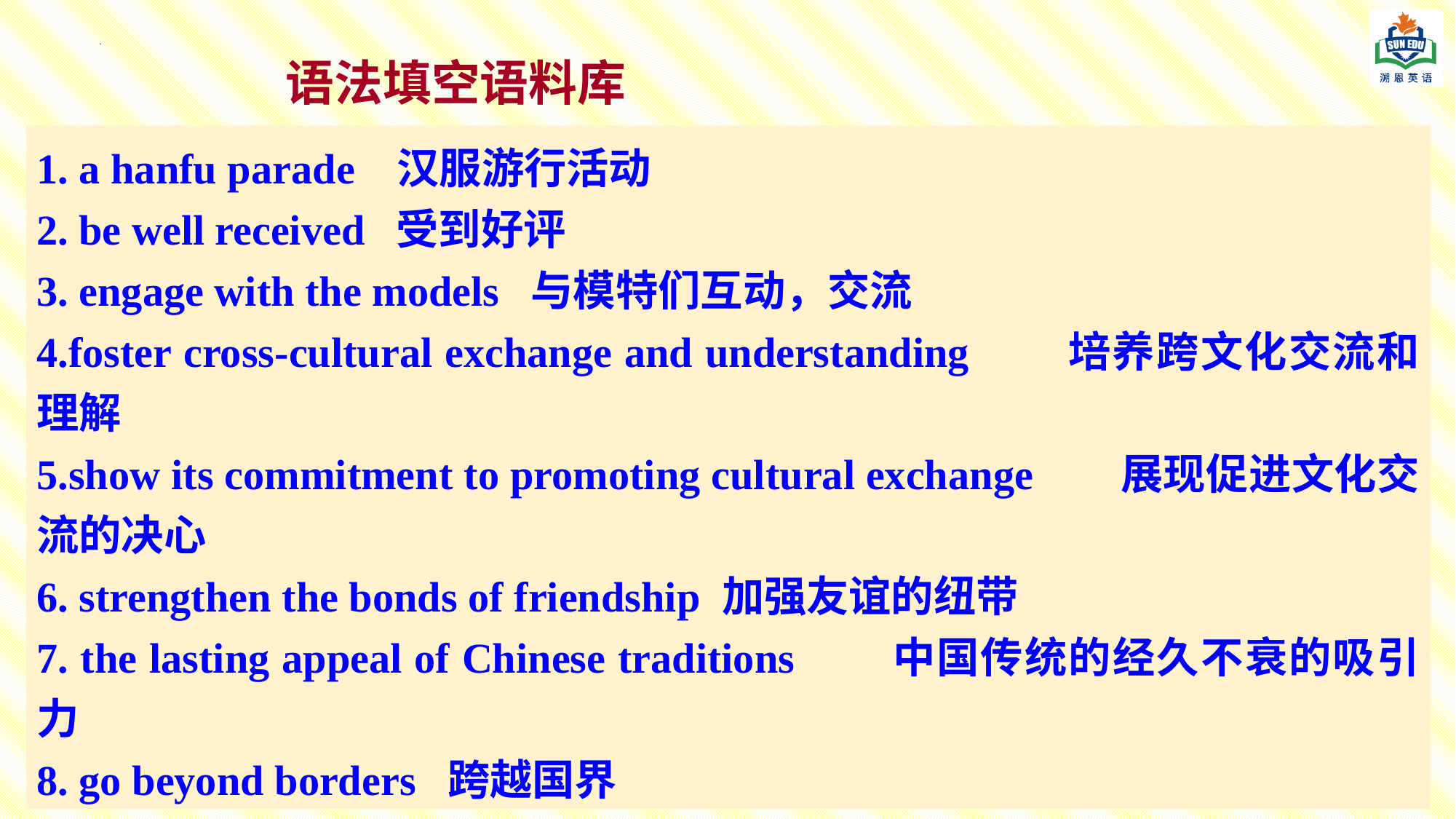

语法填空语料库
1. a hanfu parade   汉服游行活动
2. be well received  受到好评
3. engage with the models  与模特们互动，交流
4.foster cross-cultural exchange and understanding       培养跨文化交流和理解
5.show its commitment to promoting cultural exchange       展现促进文化交流的决心
6. strengthen the bonds of friendship 加强友谊的纽带
7. the lasting appeal of Chinese traditions       中国传统的经久不衰的吸引力
8. go beyond borders  跨越国界